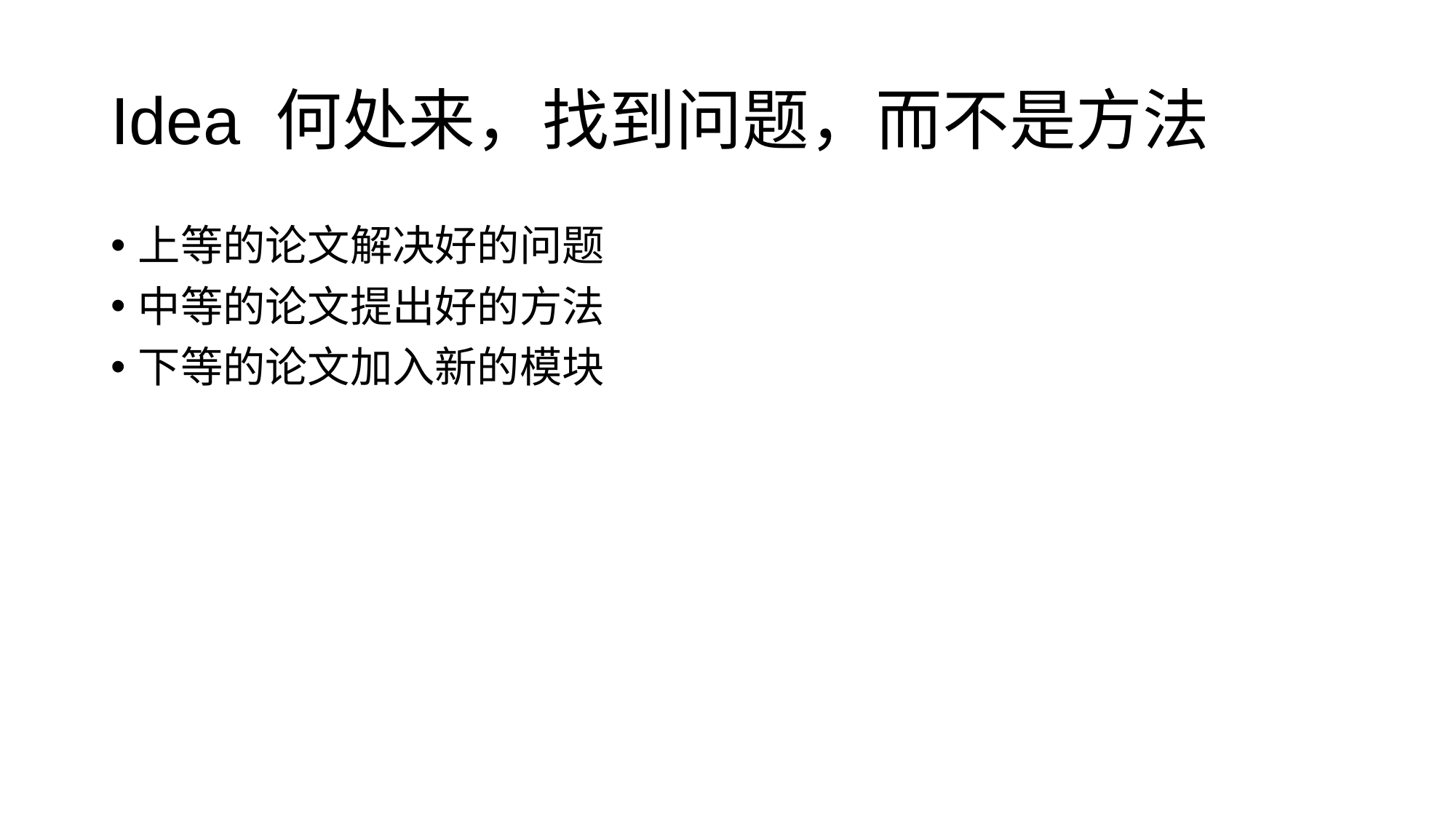

# Idea 何处来，找到问题，而不是方法
上等的论文解决好的问题
中等的论文提出好的方法
下等的论文加入新的模块